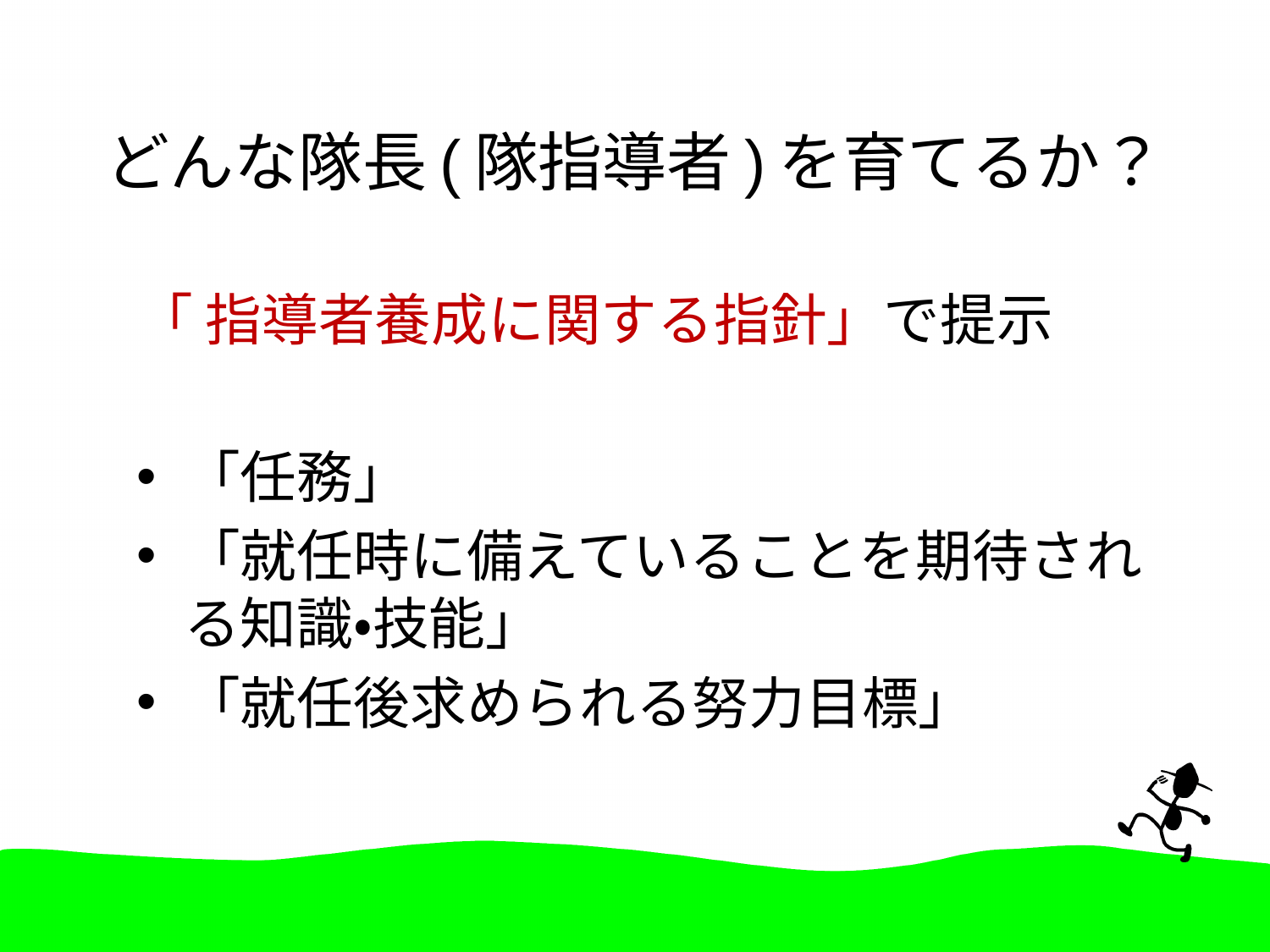

# どんな隊長(隊指導者)を育てるか？
「 指導者養成に関する指針」で提示

「任務」
「就任時に備えていることを期待され  る知識・技能」
「就任後求められる努力目標」